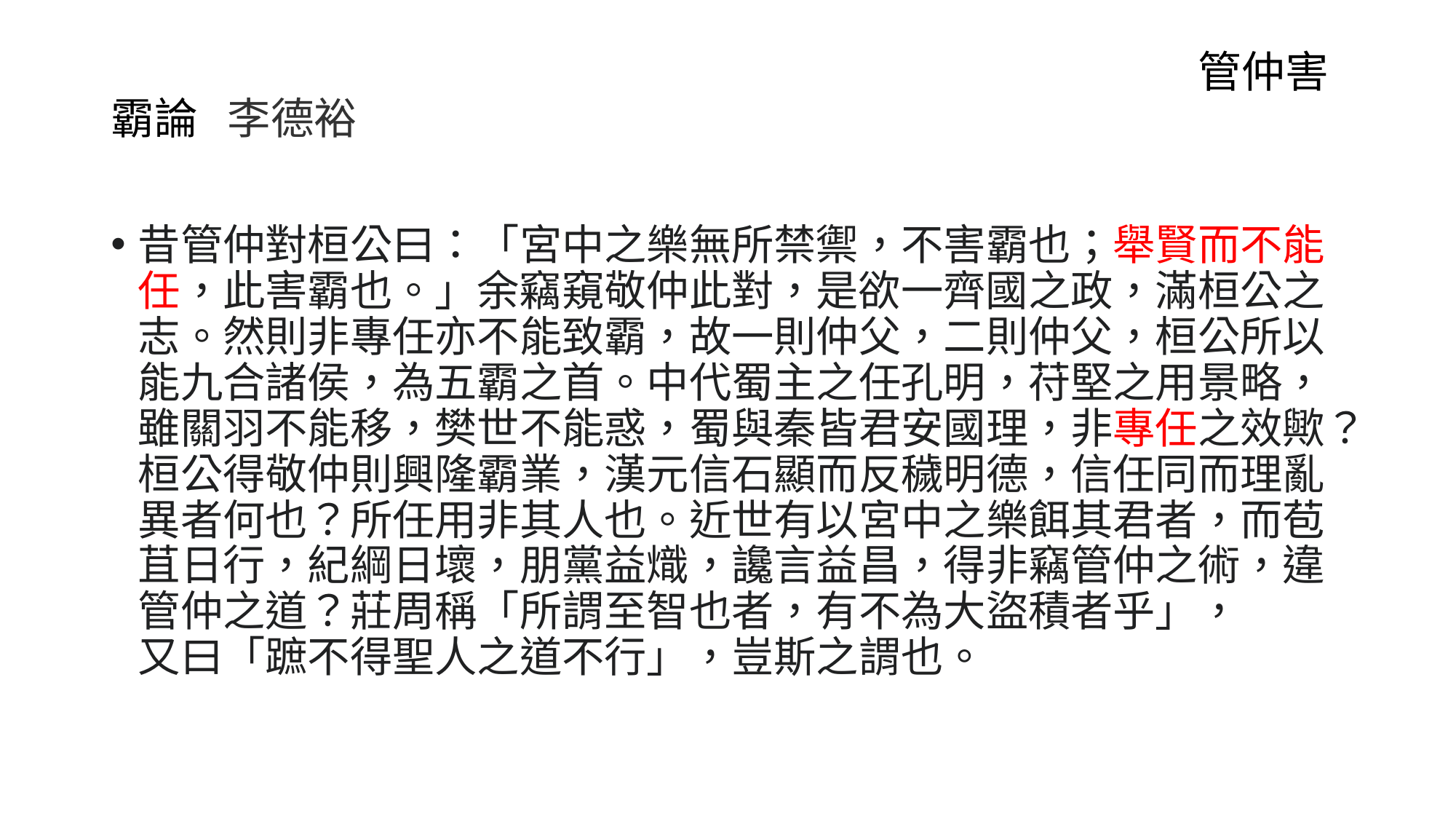

# 管仲害霸論   李德裕
昔管仲對桓公曰：「宮中之樂無所禁禦，不害霸也；舉賢而不能任，此害霸也。」余竊窺敬仲此對，是欲一齊國之政，滿桓公之志。然則非專任亦不能致霸，故一則仲父，二則仲父，桓公所以能九合諸侯，為五霸之首。中代蜀主之任孔明，苻堅之用景略，雖關羽不能移，樊世不能惑，蜀與秦皆君安國理，非專任之效歟？桓公得敬仲則興隆霸業，漢元信石顯而反穢明德，信任同而理亂異者何也？所任用非其人也。近世有以宮中之樂餌其君者，而苞苴日行，紀綱日壞，朋黨益熾，讒言益昌，得非竊管仲之術，違管仲之道？莊周稱「所謂至智也者，有不為大盜積者乎」，        又曰「蹠不得聖人之道不行」，豈斯之謂也。